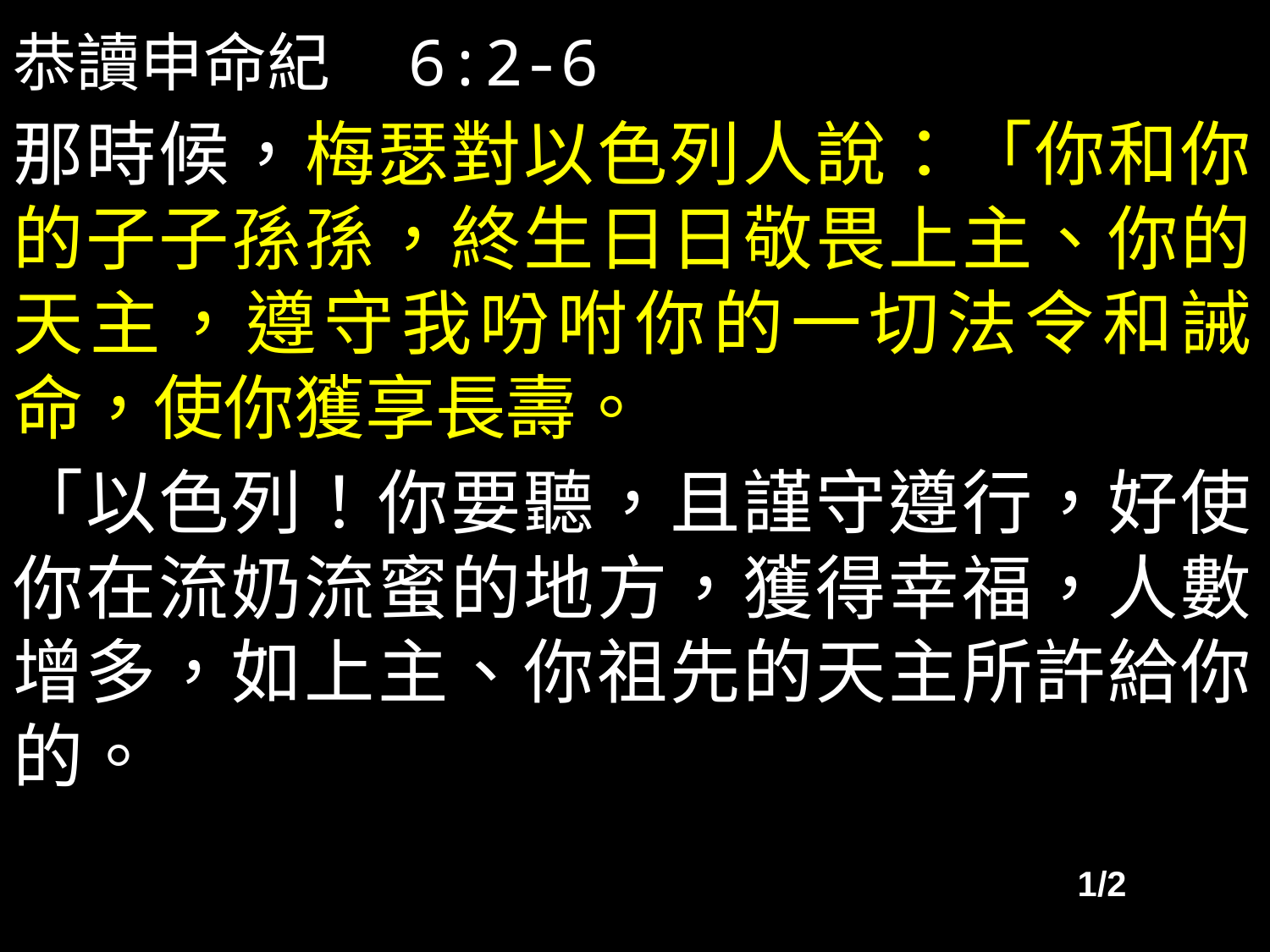

恭讀申命紀　6:2-6
那時候，梅瑟對以色列人說：「你和你的子子孫孫，終生日日敬畏上主、你的天主，遵守我吩咐你的一切法令和誡命，使你獲享長壽。
「以色列！你要聽，且謹守遵行，好使你在流奶流蜜的地方，獲得幸福，人數增多，如上主、你祖先的天主所許給你的。
1/2